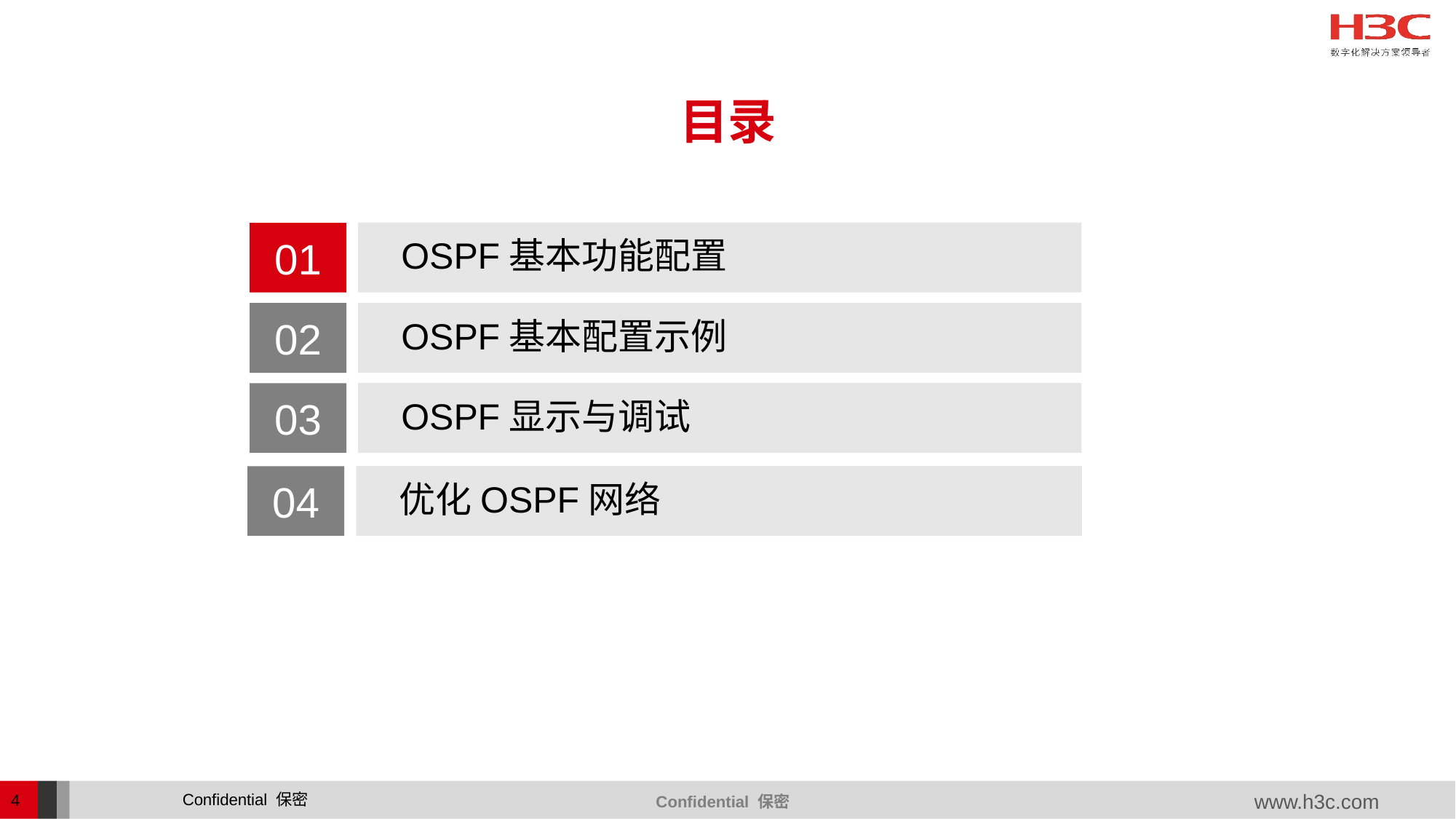

目录
OSPF基本功能配置
01
02
OSPF基本配置示例
OSPF显示与调试
03
优化OSPF网络
04
Confidential 保密
4